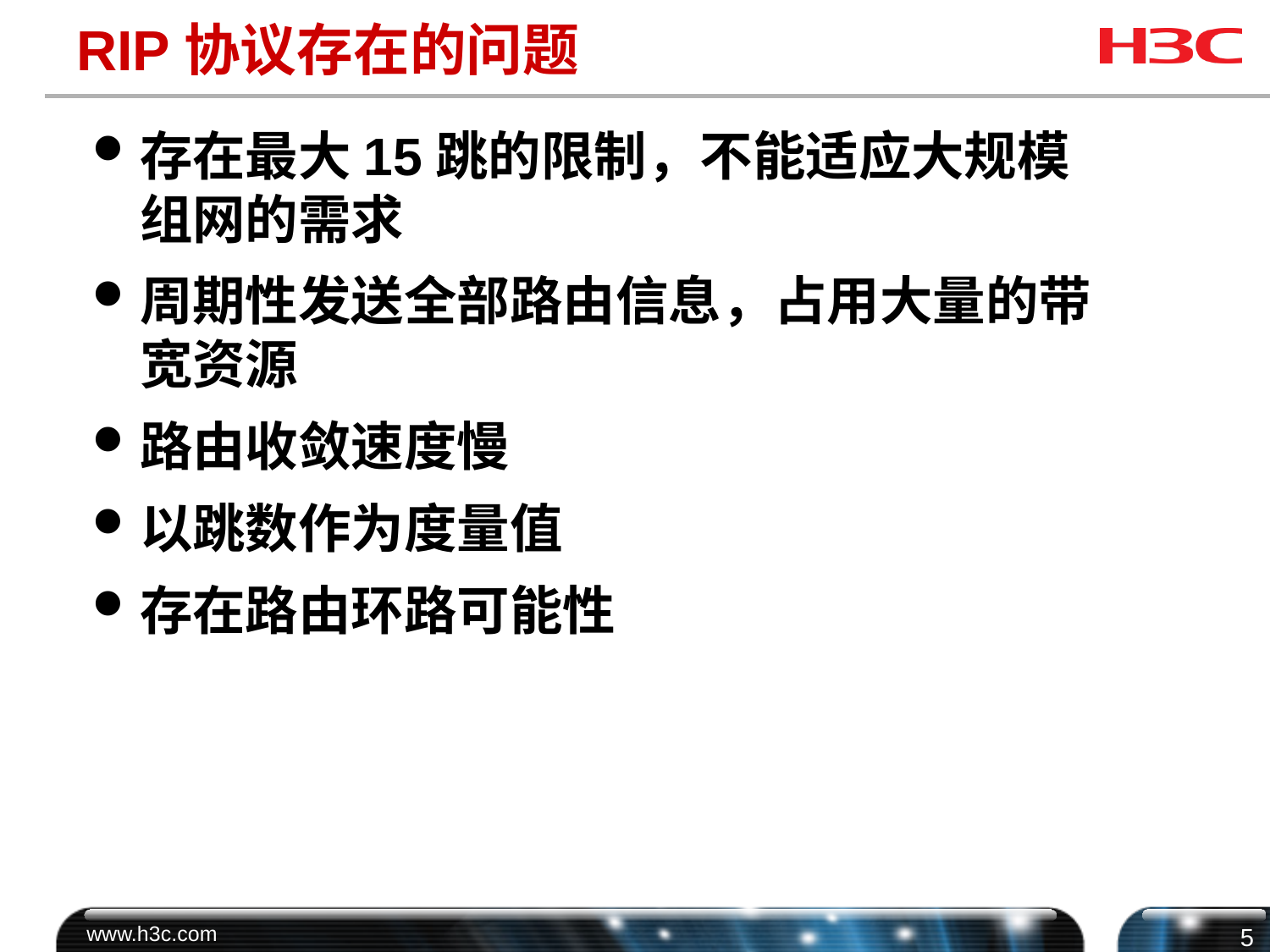

# RIP协议存在的问题
存在最大15跳的限制，不能适应大规模组网的需求
周期性发送全部路由信息，占用大量的带宽资源
路由收敛速度慢
以跳数作为度量值
存在路由环路可能性